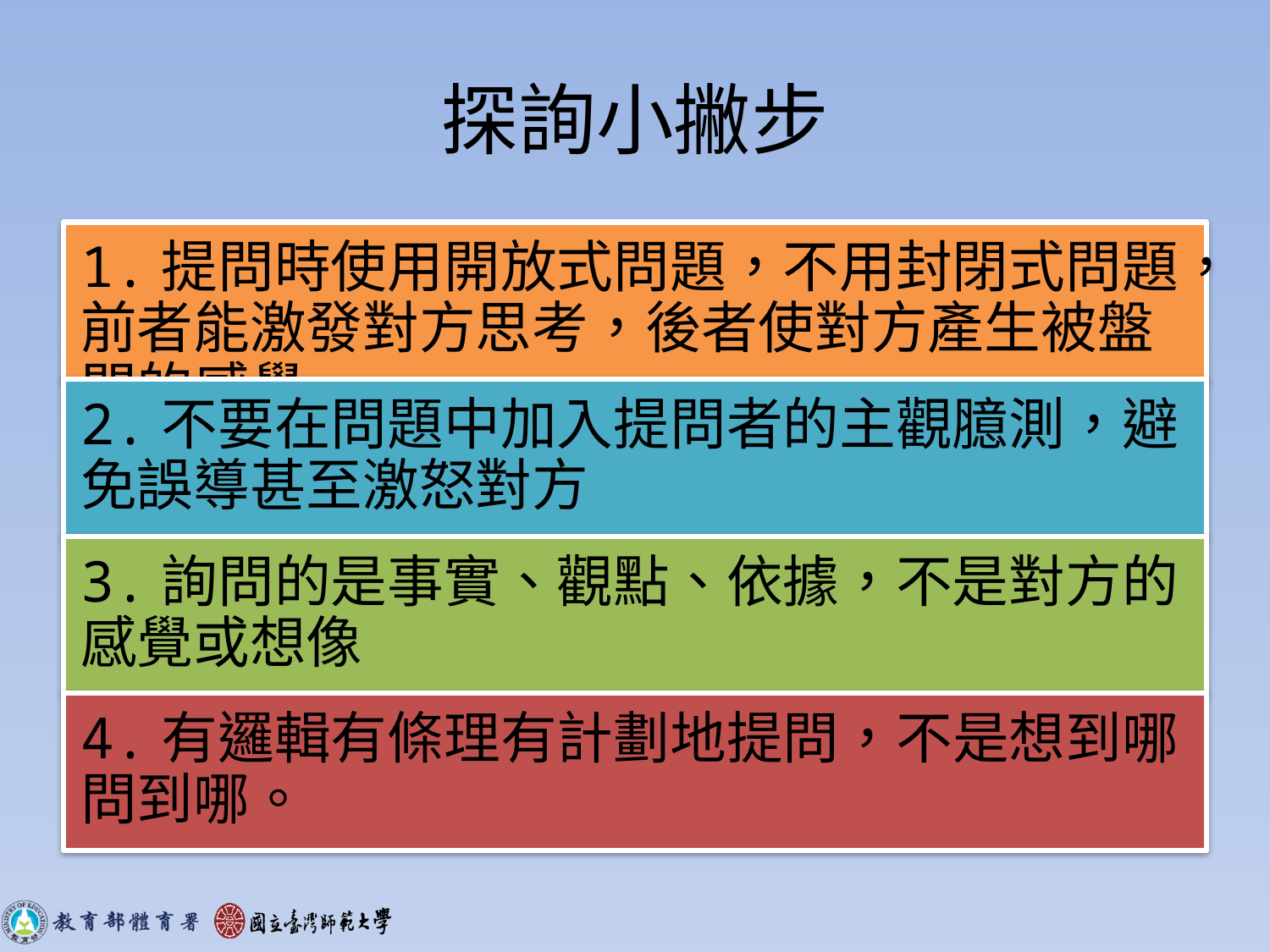

# 探詢小撇步
1.提問時使用開放式問題，不用封閉式問題，前者能激發對方思考，後者使對方產生被盤問的感覺
2.不要在問題中加入提問者的主觀臆測，避免誤導甚至激怒對方
3.詢問的是事實、觀點、依據，不是對方的感覺或想像
4.有邏輯有條理有計劃地提問，不是想到哪問到哪。